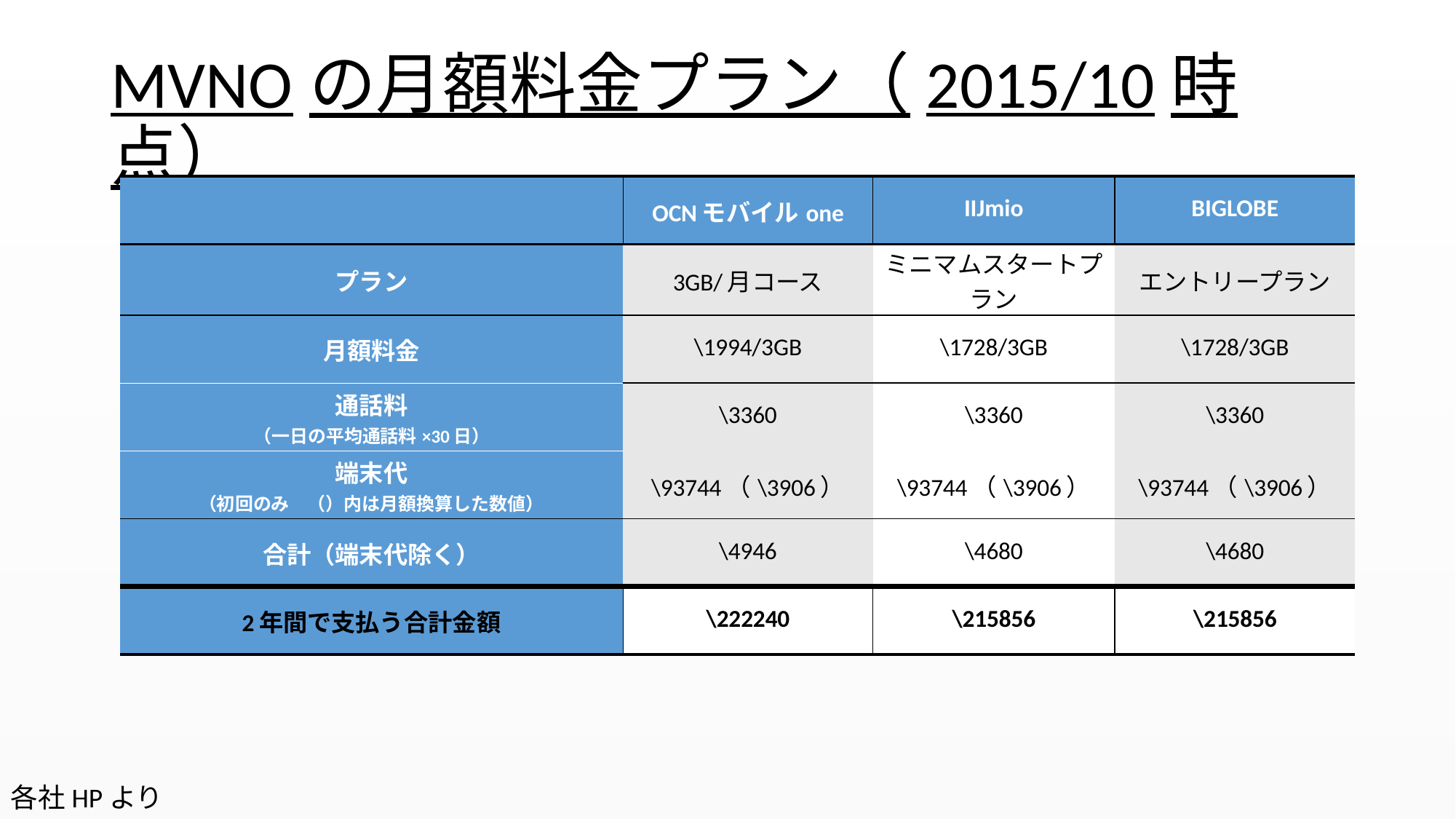

# MVNOの月額料金プラン（2015/10時点）
|  | OCNモバイルone | IIJmio | BIGLOBE |
| --- | --- | --- | --- |
| プラン | 3GB/月コース | ミニマムスタートプラン | エントリープラン |
| 月額料金 | \1994/3GB | \1728/3GB | \1728/3GB |
| 通話料 （一日の平均通話料×30日） | \3360 | \3360 | \3360 |
| 端末代 （初回のみ　（）内は月額換算した数値） | \93744（\3906） | \93744（\3906） | \93744（\3906） |
| 合計（端末代除く） | \4946 | \4680 | \4680 |
| 2年間で支払う合計金額 | \222240 | \215856 | \215856 |
各社HPより